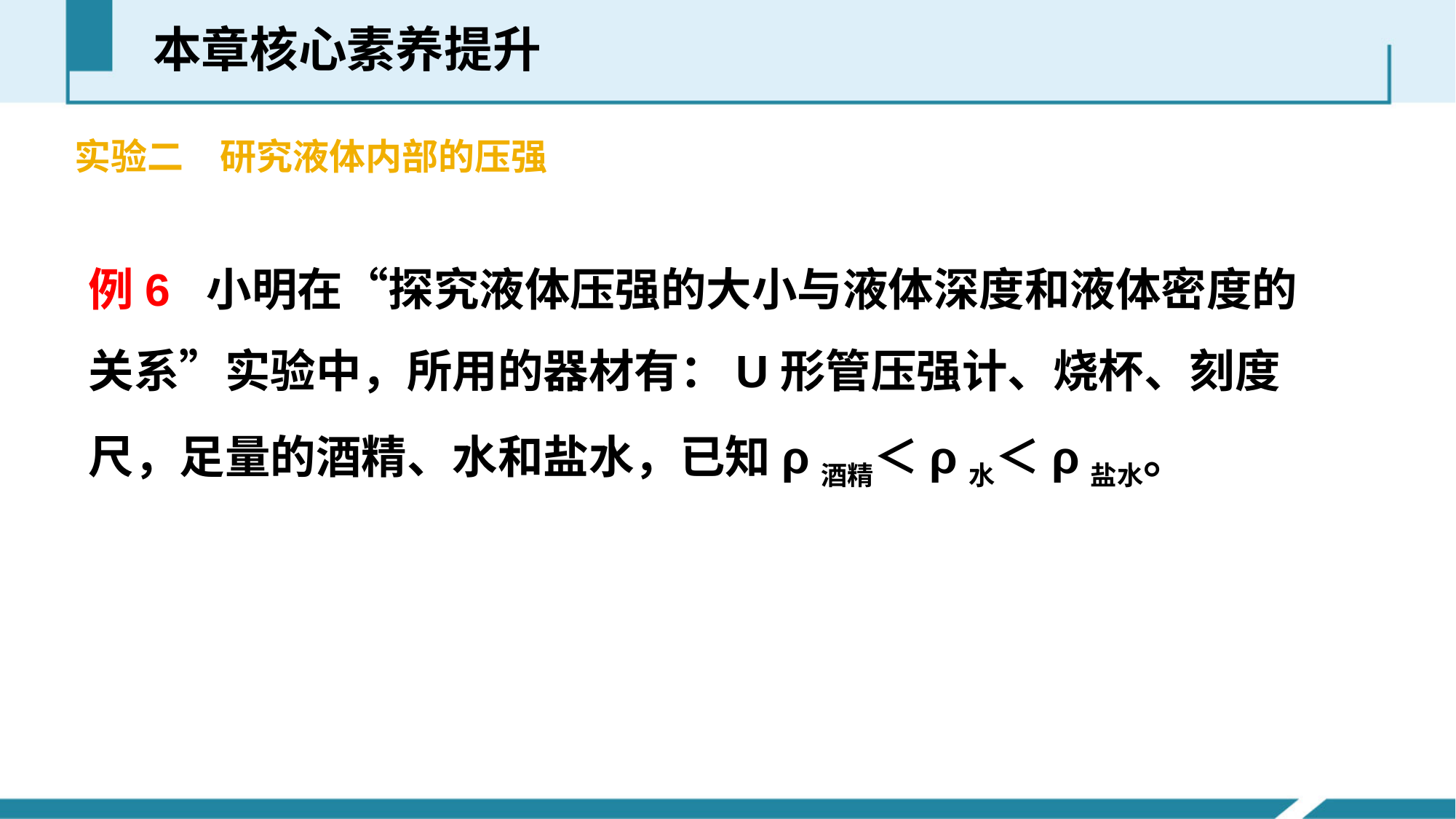

本章核心素养提升
实验二　研究液体内部的压强
例6  小明在“探究液体压强的大小与液体深度和液体密度的关系”实验中，所用的器材有：U形管压强计、烧杯、刻度尺，足量的酒精、水和盐水，已知ρ酒精＜ρ水＜ρ盐水。